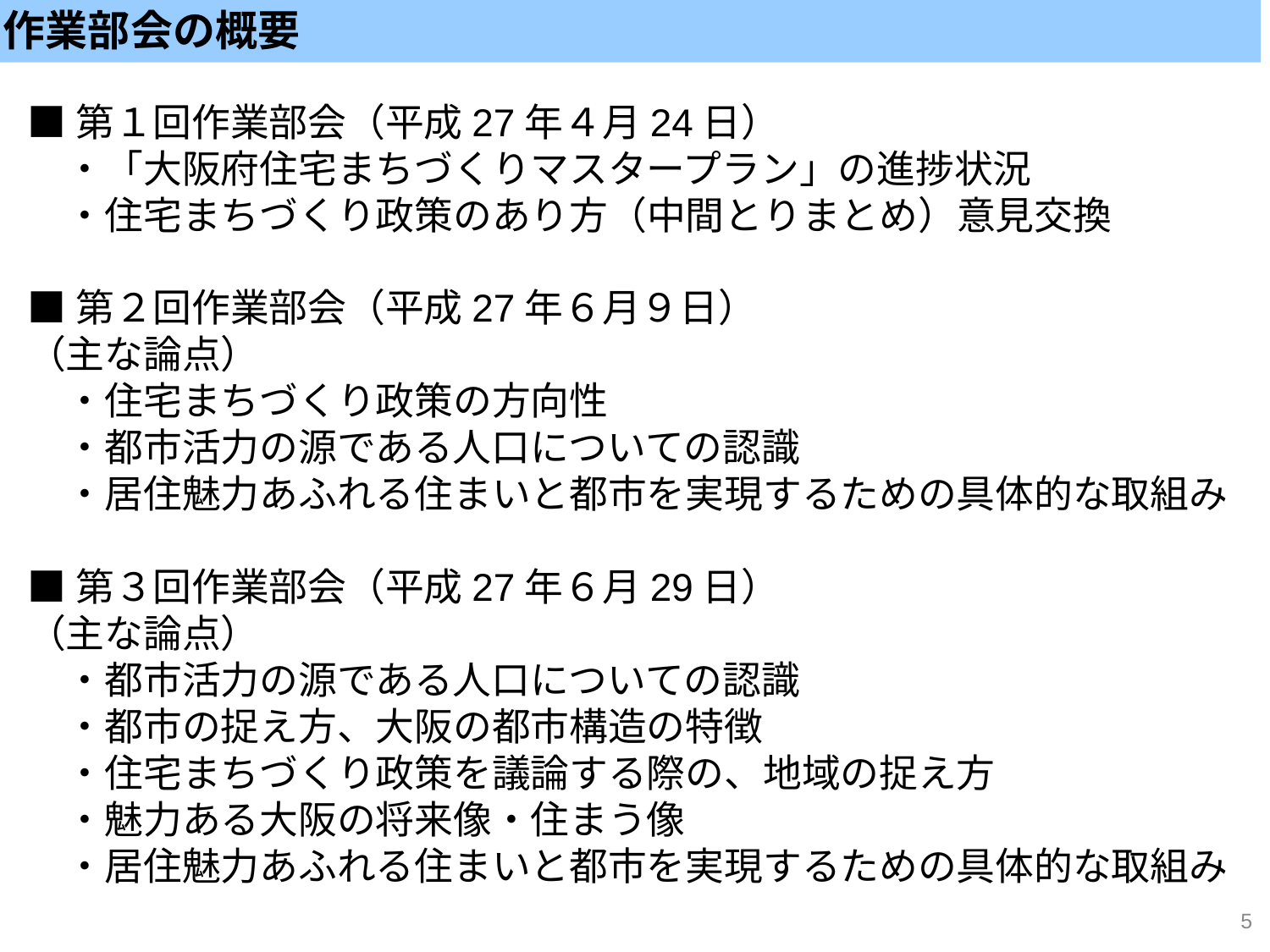

作業部会の概要
■第１回作業部会（平成27年４月24日）
　・「大阪府住宅まちづくりマスタープラン」の進捗状況
　・住宅まちづくり政策のあり方（中間とりまとめ）意見交換

■第２回作業部会（平成27年６月９日）
（主な論点）
　・住宅まちづくり政策の方向性
　・都市活力の源である人口についての認識
　・居住魅力あふれる住まいと都市を実現するための具体的な取組み

■第３回作業部会（平成27年６月29日）
（主な論点）
　・都市活力の源である人口についての認識
　・都市の捉え方、大阪の都市構造の特徴
　・住宅まちづくり政策を議論する際の、地域の捉え方
　・魅力ある大阪の将来像・住まう像
　・居住魅力あふれる住まいと都市を実現するための具体的な取組み
5